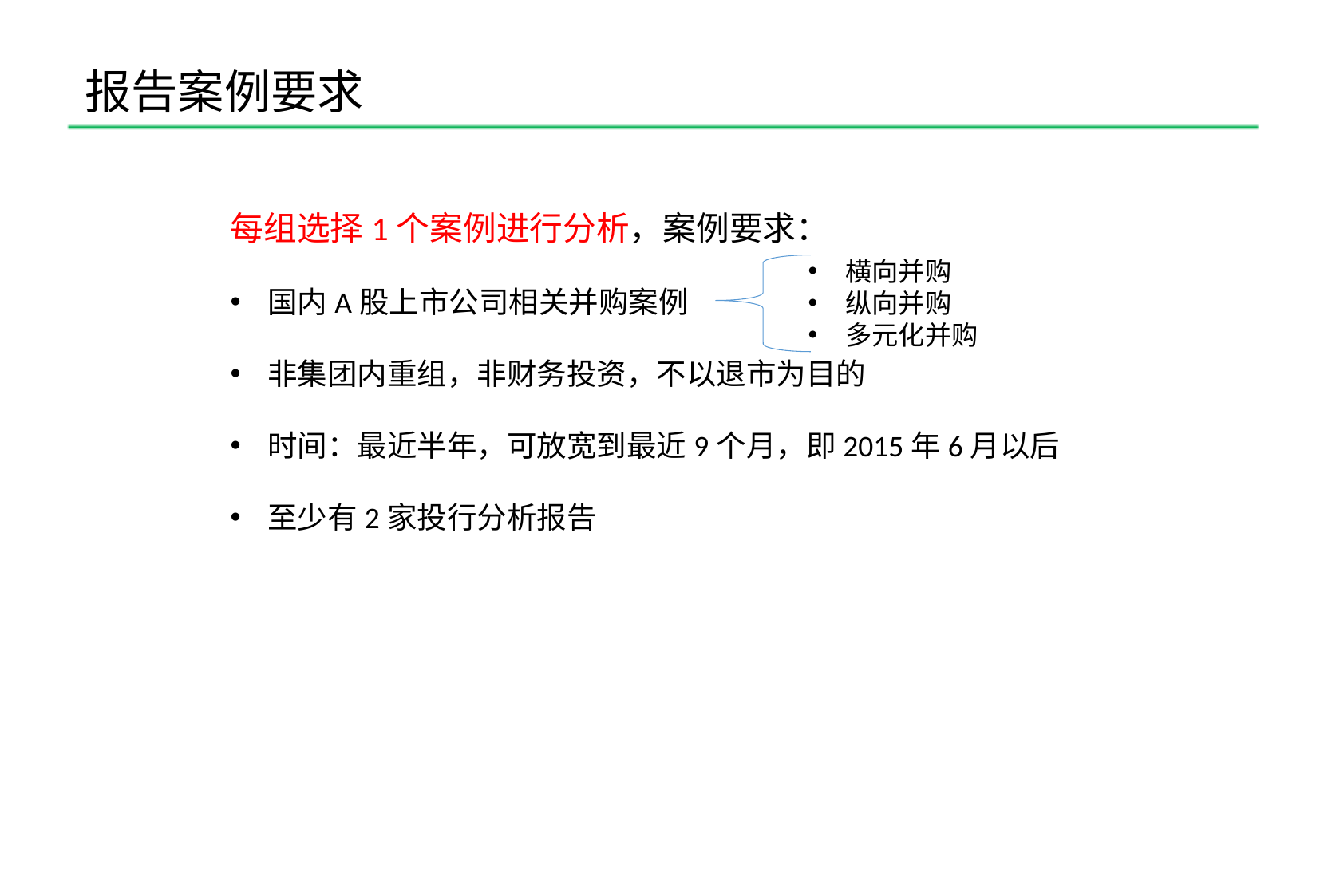

报告案例要求
每组选择1个案例进行分析，案例要求：

国内A股上市公司相关并购案例

非集团内重组，非财务投资，不以退市为目的

时间：最近半年，可放宽到最近9个月，即2015年6月以后

至少有2家投行分析报告

横向并购
纵向并购
多元化并购

3